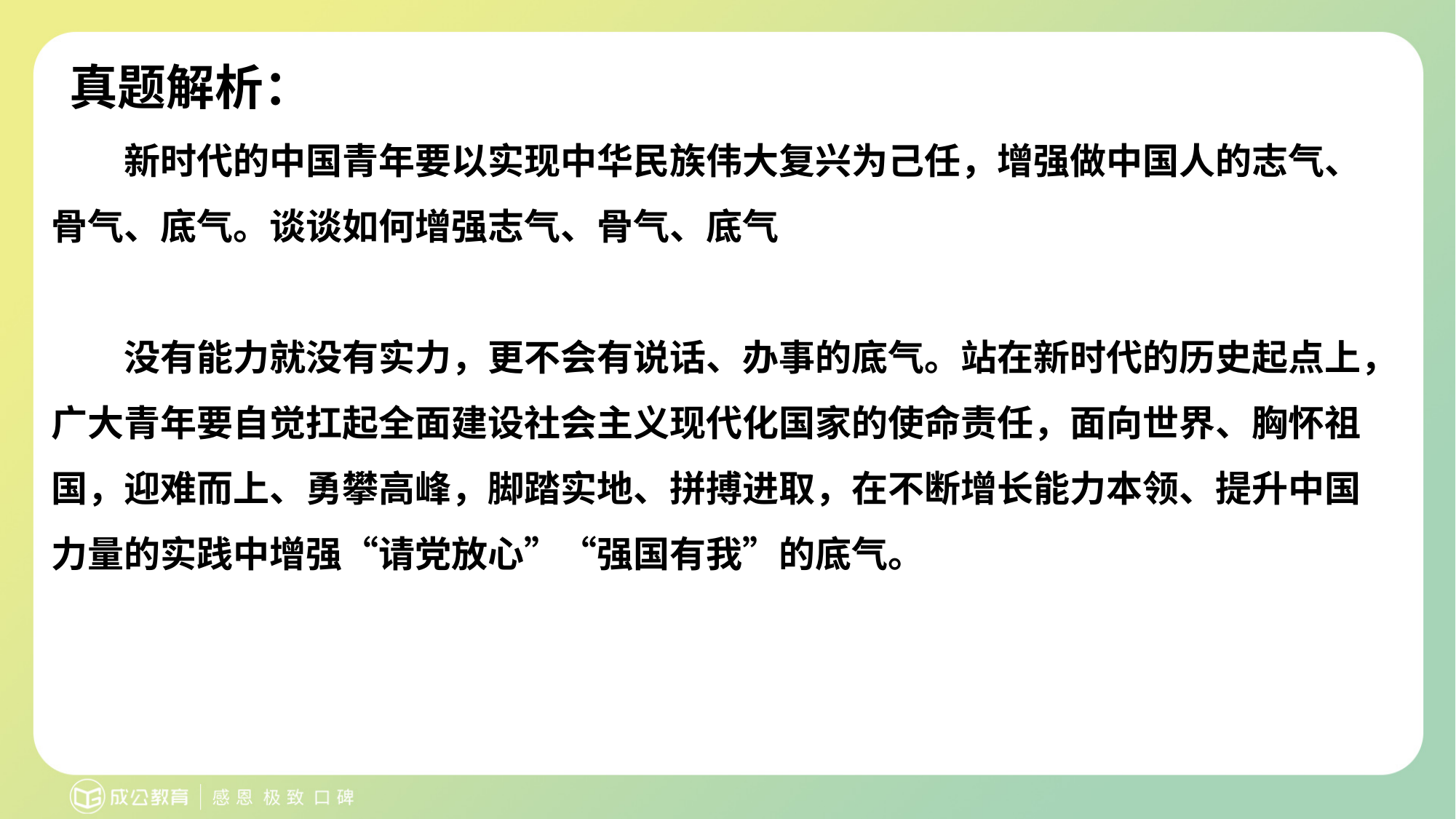

# 真题解析：
新时代的中国青年要以实现中华民族伟大复兴为己任，增强做中国人的志气、骨气、底气。谈谈如何增强志气、骨气、底气

没有能力就没有实力，更不会有说话、办事的底气。站在新时代的历史起点上，广大青年要自觉扛起全面建设社会主义现代化国家的使命责任，面向世界、胸怀祖国，迎难而上、勇攀高峰，脚踏实地、拼搏进取，在不断增长能力本领、提升中国力量的实践中增强“请党放心”“强国有我”的底气。